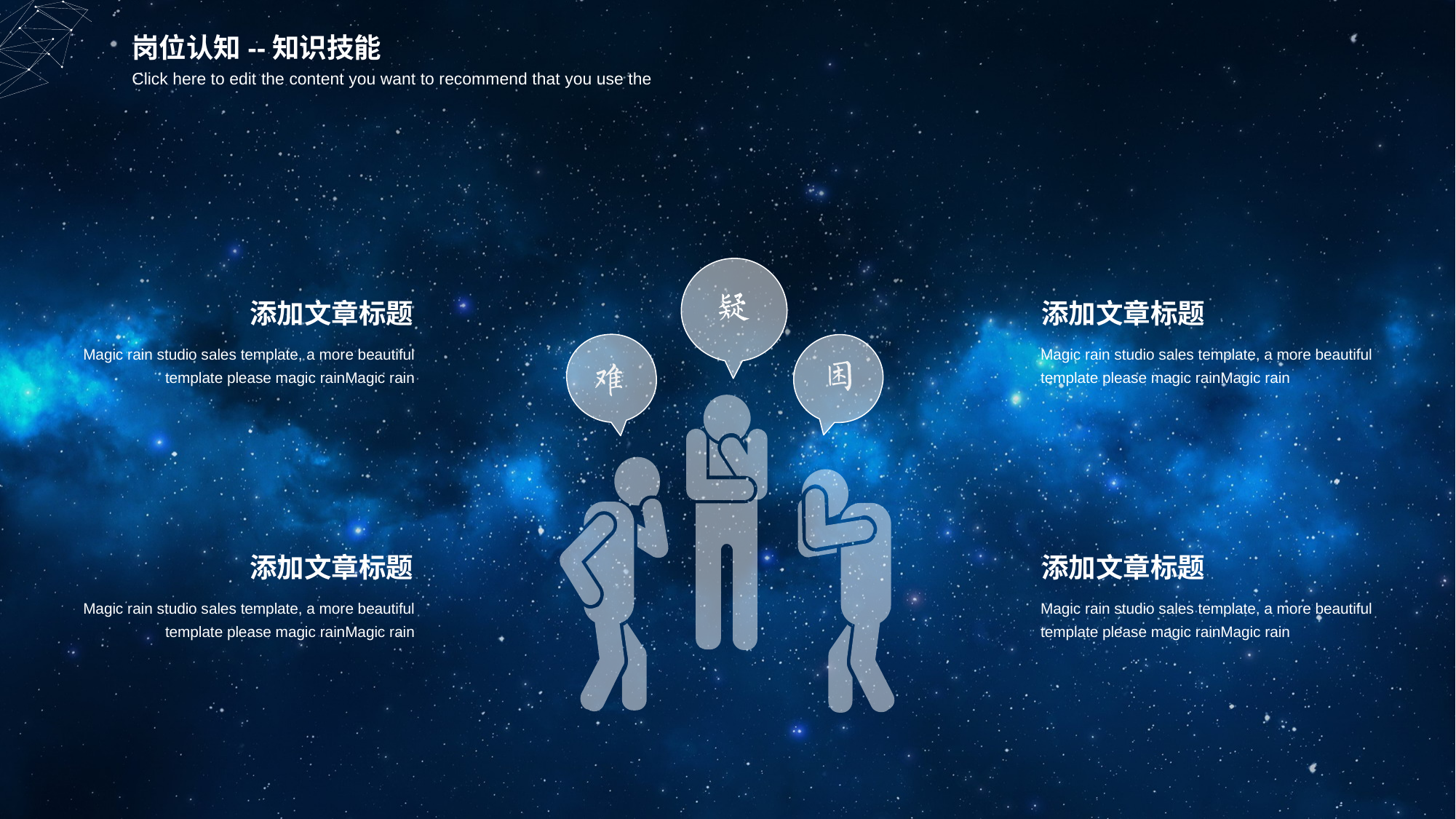

岗位认知--知识技能
Click here to edit the content you want to recommend that you use the

添加文章标题
Magic rain studio sales template, a more beautiful template please magic rainMagic rain
添加文章标题
Magic rain studio sales template, a more beautiful template please magic rainMagic rain

添加文章标题
Magic rain studio sales template, a more beautiful template please magic rainMagic rain
添加文章标题
Magic rain studio sales template, a more beautiful template please magic rainMagic rain